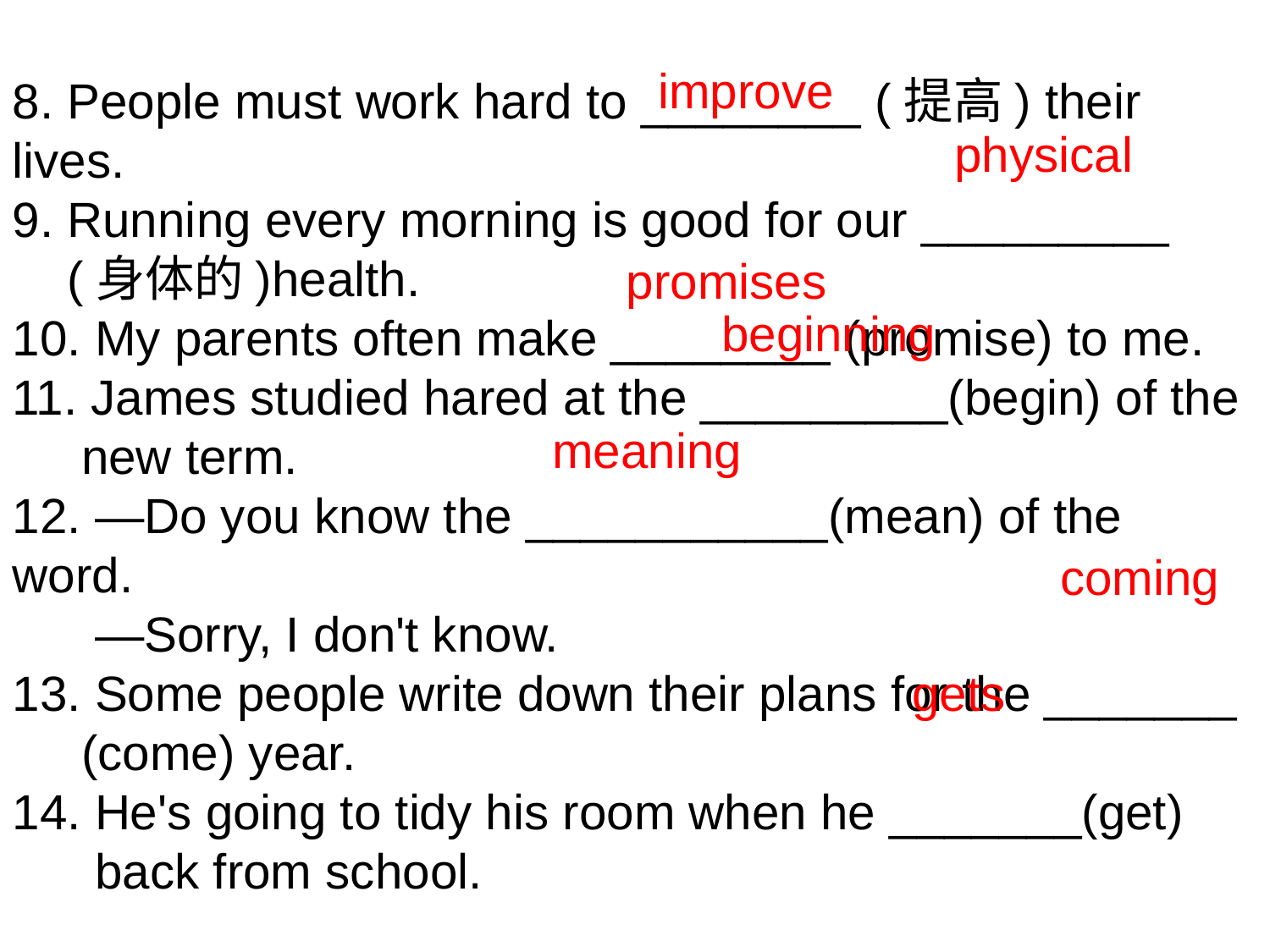

improve
8. People must work hard to ________ (提高) their lives.
9. Running every morning is good for our _________
    (身体的)health.
10. My parents often make ________ (promise) to me.
11. James studied hared at the _________(begin) of the
     new term.
12. —Do you know the ___________(mean) of the word.
      —Sorry, I don't know.
13. Some people write down their plans for the _______
     (come) year.
14. He's going to tidy his room when he _______(get)
      back from school.
physical
promises
beginning
meaning
coming
gets